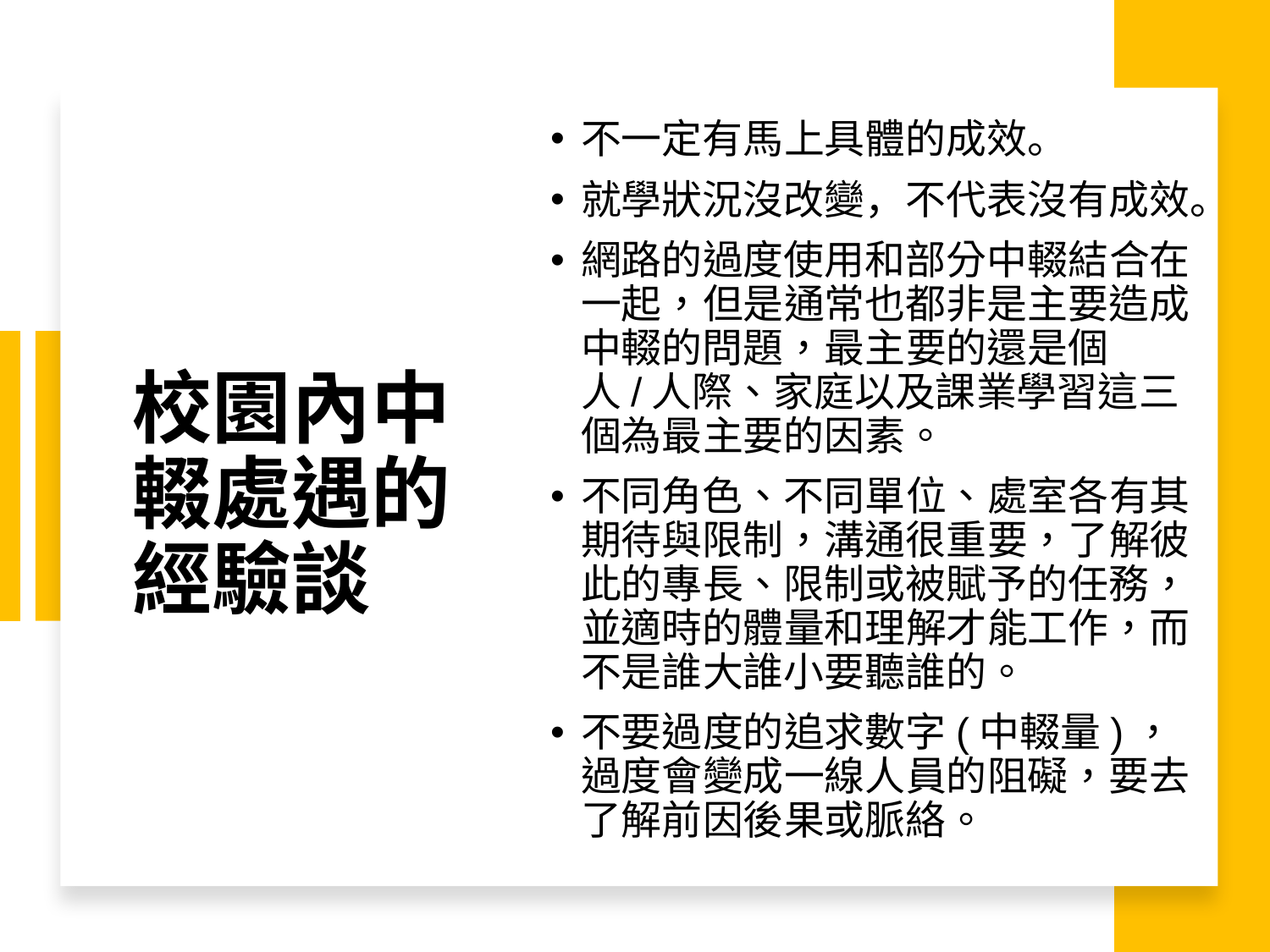

不一定有馬上具體的成效。
就學狀況沒改變，不代表沒有成效。
網路的過度使用和部分中輟結合在一起，但是通常也都非是主要造成中輟的問題，最主要的還是個人/人際、家庭以及課業學習這三個為最主要的因素。
不同角色、不同單位、處室各有其期待與限制，溝通很重要，了解彼此的專長、限制或被賦予的任務，並適時的體量和理解才能工作，而不是誰大誰小要聽誰的。
不要過度的追求數字(中輟量)，過度會變成一線人員的阻礙，要去了解前因後果或脈絡。
# 校園內中輟處遇的經驗談